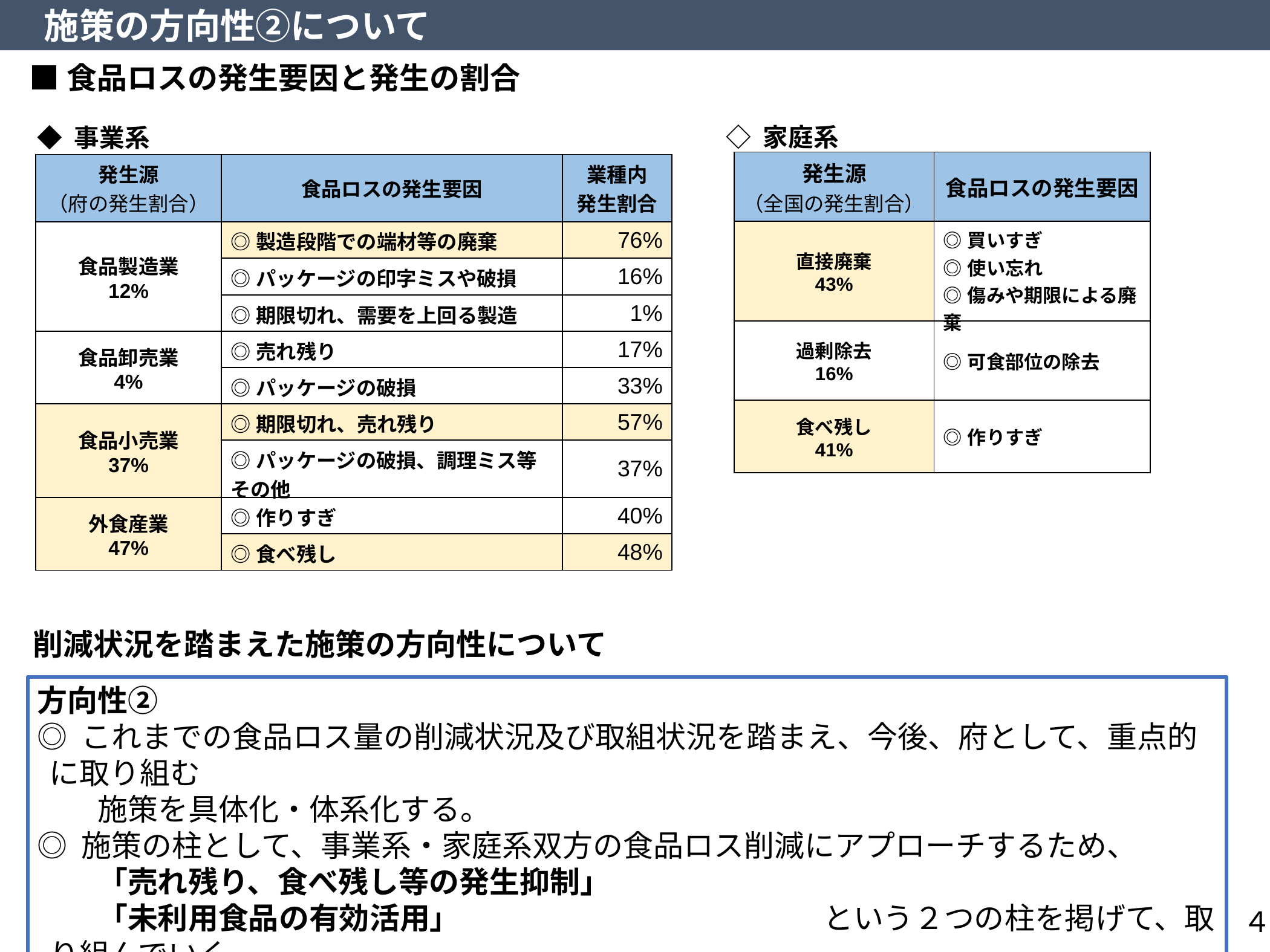

施策の方向性②について
■食品ロスの発生要因と発生の割合
◇ 家庭系
◆ 事業系
| 発生源 （全国の発生割合） | 食品ロスの発生要因 |
| --- | --- |
| 直接廃棄 43% | ◎買いすぎ ◎使い忘れ ◎傷みや期限による廃棄 |
| 過剰除去 16% | ◎可食部位の除去 |
| 食べ残し 41% | ◎作りすぎ |
| 発生源 （府の発生割合） | 食品ロスの発生要因 | 業種内 発生割合 |
| --- | --- | --- |
| 食品製造業 12% | ◎製造段階での端材等の廃棄 | 76% |
|  | ◎パッケージの印字ミスや破損 | 16% |
|  | ◎期限切れ、需要を上回る製造 | 1% |
| 食品卸売業 4% | ◎売れ残り | 17% |
|  | ◎パッケージの破損 | 33% |
| 食品小売業 37% | ◎期限切れ、売れ残り | 57% |
|  | ◎パッケージの破損、調理ミス等その他 | 37% |
| 外食産業 47% | ◎作りすぎ | 40% |
|  | ◎食べ残し | 48% |
削減状況を踏まえた施策の方向性について
方向性②
◎ これまでの食品ロス量の削減状況及び取組状況を踏まえ、今後、府として、重点的に取り組む
　　施策を具体化・体系化する。
◎ 施策の柱として、事業系・家庭系双方の食品ロス削減にアプローチするため、
　　「売れ残り、食べ残し等の発生抑制」
　　「未利用食品の有効活用」　　　　　　　　　　　　という２つの柱を掲げて、取り組んでいく。
４